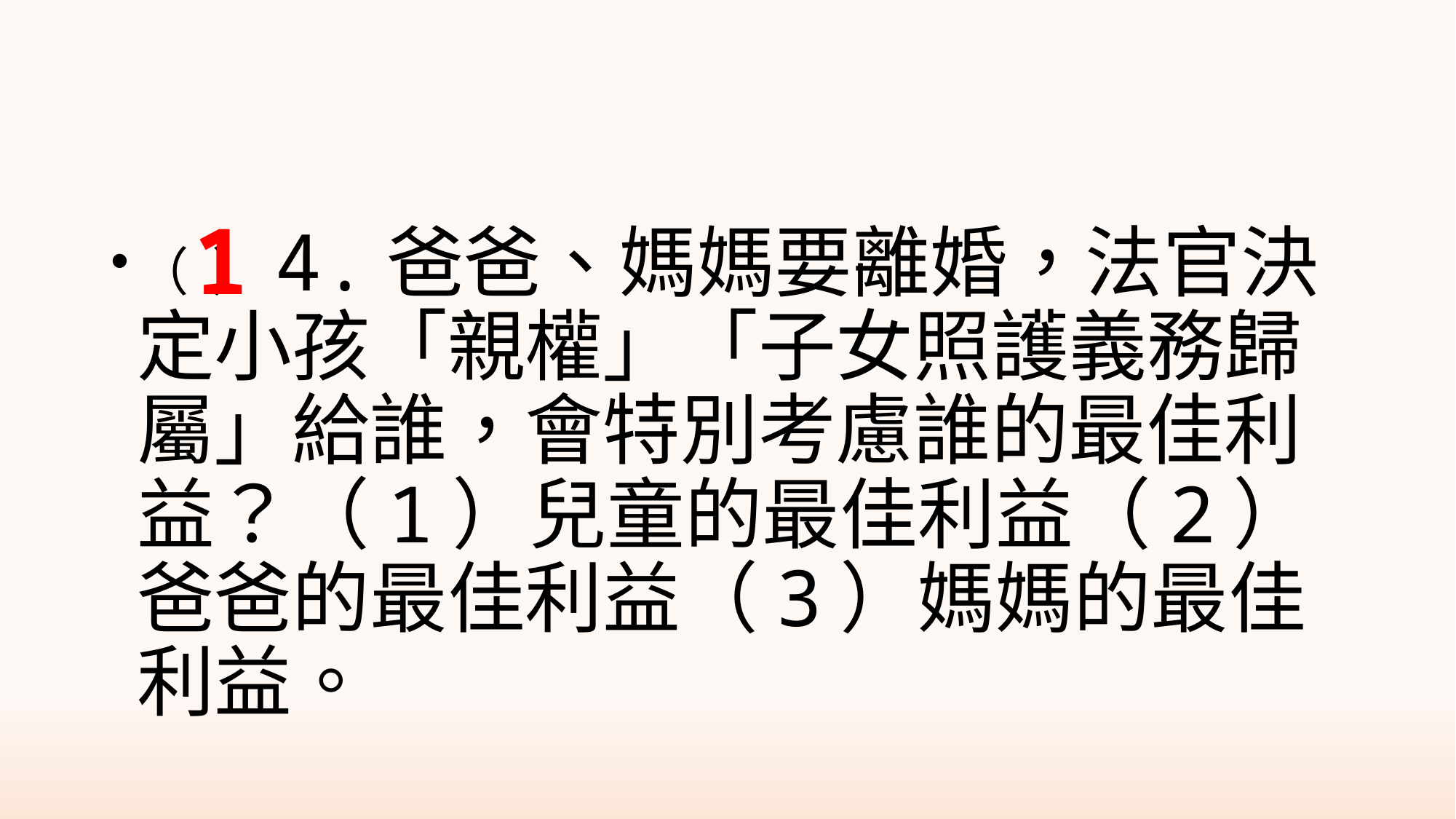

1
（  ）4.爸爸、媽媽要離婚，法官決定小孩「親權」「子女照護義務歸屬」給誰，會特別考慮誰的最佳利益？（1）兒童的最佳利益（2）爸爸的最佳利益（3）媽媽的最佳利益。